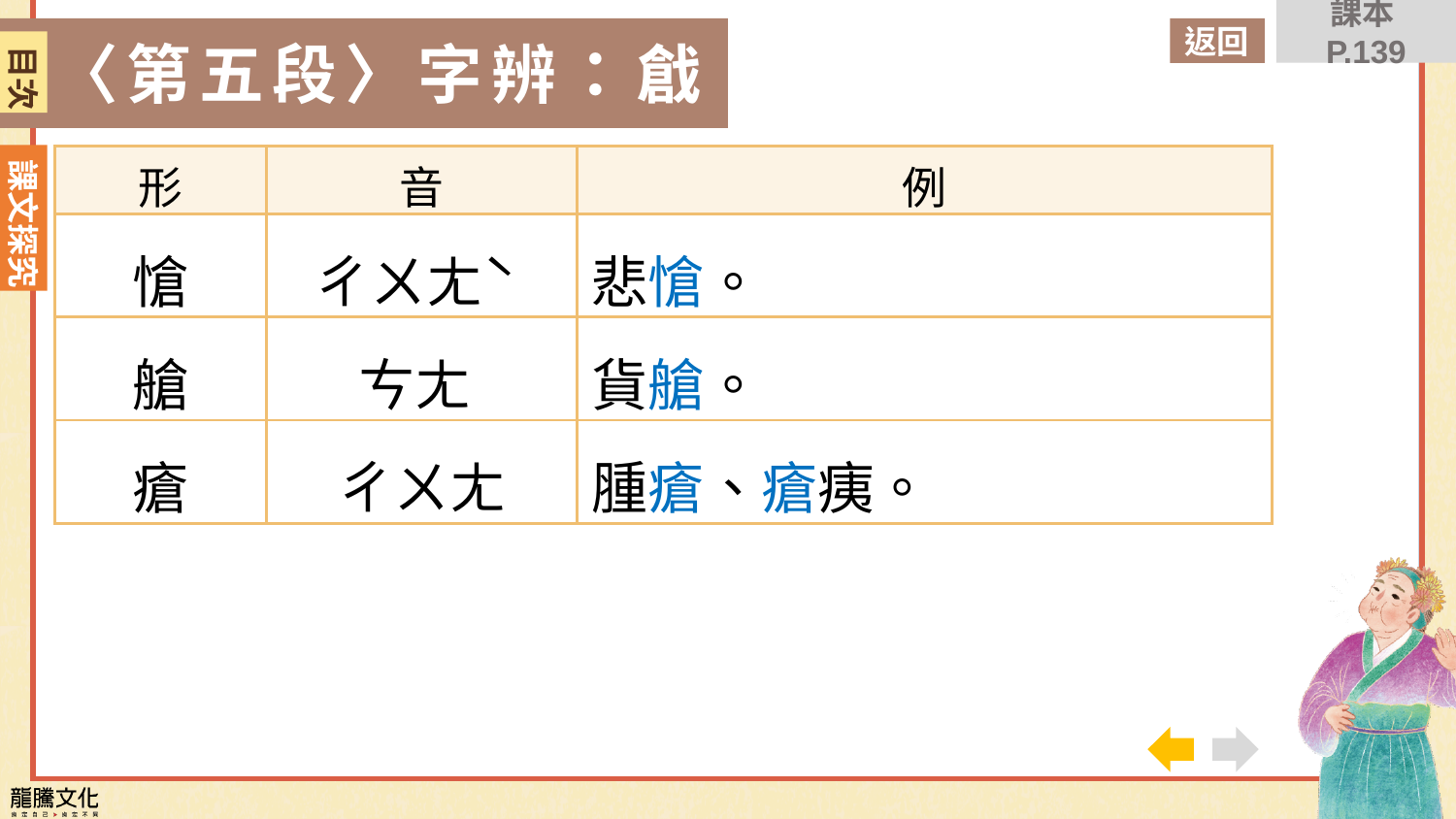

課本P.139

返回
〈第五段〉字辨：戧
目次
| 形 | 音 | 例 |
| --- | --- | --- |
| 愴 | ㄔㄨㄤˋ | 悲愴。 |
| 艙 | ㄘㄤ | 貨艙。 |
| 瘡 | ㄔㄨㄤ | 腫瘡、瘡痍。 |